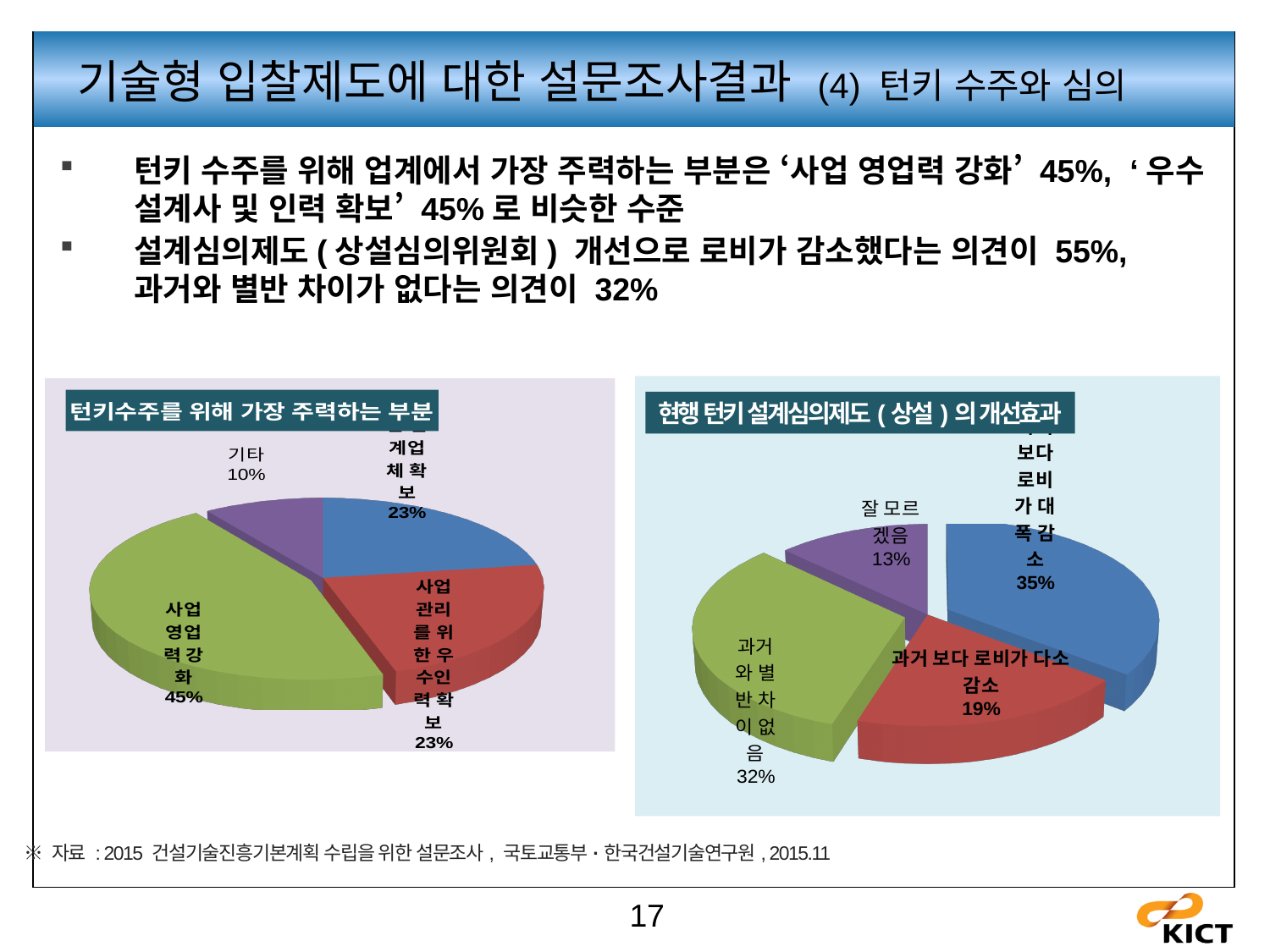

기술형 입찰제도에 대한 설문조사결과 (4) 턴키 수주와 심의
턴키 수주를 위해 업계에서 가장 주력하는 부분은 ‘사업 영업력 강화’ 45%,  ‘우수 설계사 및 인력 확보’ 45%로 비슷한 수준
설계심의제도(상설심의위원회) 개선으로 로비가 감소했다는 의견이 55%, 과거와 별반 차이가 없다는 의견이 32%

[unsupported chart]

[unsupported chart]

현행 턴키 설계심의제도(상설)의 개선효과
※ 자료 : 2015 건설기술진흥기본계획 수립을 위한 설문조사, 국토교통부·한국건설기술연구원, 2015.11
17